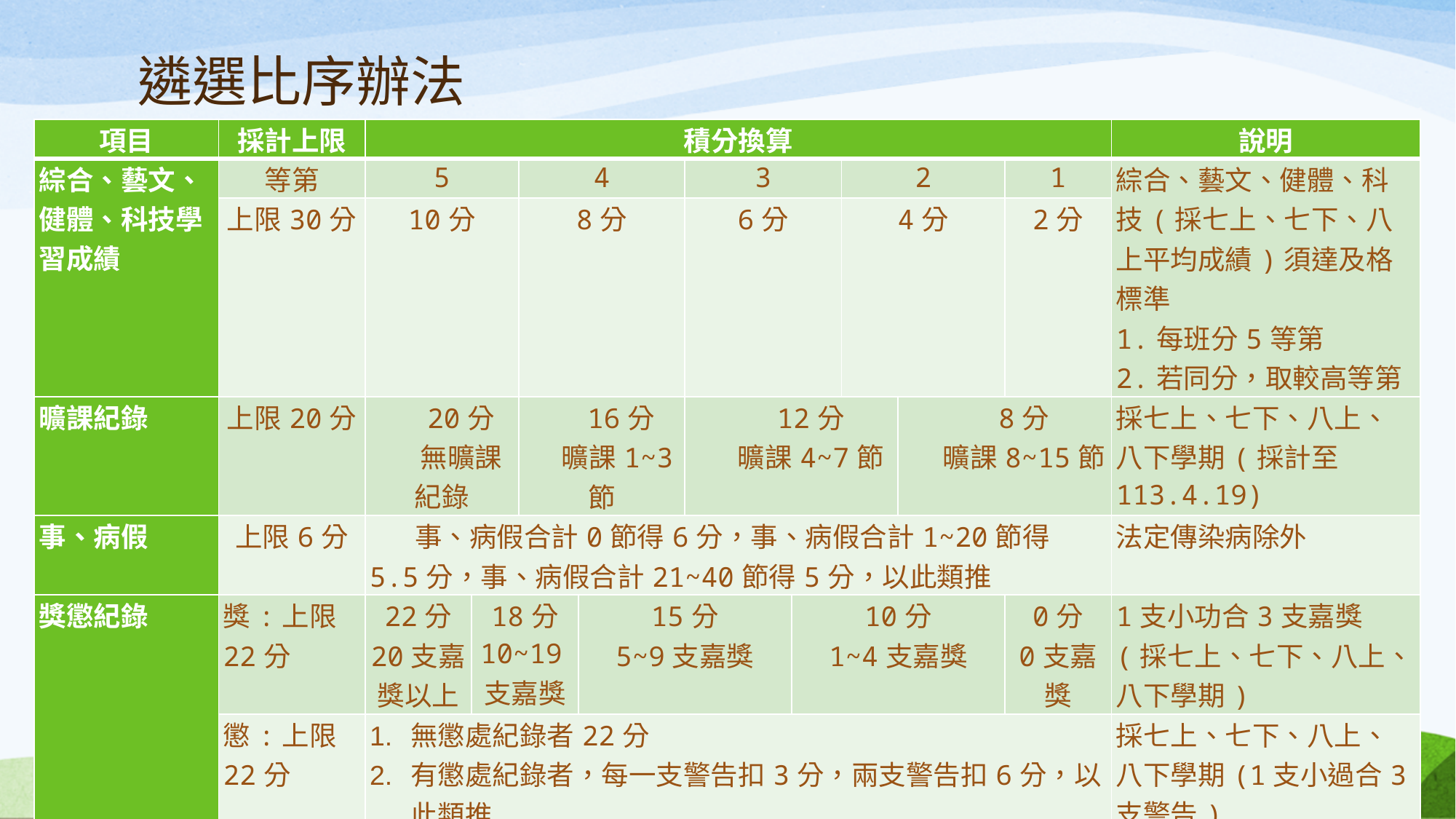

# 遴選比序辦法
| 項目 | 採計上限 | 積分換算 |  |  |  |  |  |  |  |  | 說明 |
| --- | --- | --- | --- | --- | --- | --- | --- | --- | --- | --- | --- |
| 綜合、藝文、健體、科技學習成績 | 等第 | 5 |  | 4 |  | 3 |  | 2 |  | 1 | 綜合、藝文、健體、科技(採七上、七下、八上平均成績)須達及格標準 1.每班分5等第 2.若同分，取較高等第 |
|  | 上限30分 | 10分 |  | 8分 |  | 6分 |  | 4分 |  | 2分 |  |
| 曠課紀錄 | 上限20分 | 20分 無曠課紀錄 |  | 16分 曠課1~3節 |  | 12分 曠課4~7節 |  |  | 8分 曠課8~15節 |  | 採七上、七下、八上、八下學期(採計至113.4.19) |
| 事、病假 | 上限6分 | 事、病假合計0節得6分，事、病假合計1~20節得5.5分，事、病假合計21~40節得5分，以此類推 |  |  |  |  |  |  |  |  | 法定傳染病除外 |
| 獎懲紀錄 | 獎:上限22分 | 22分 20支嘉獎以上 | 18分 10~19支嘉獎 |  | 15分 5~9支嘉獎 |  | 10分 1~4支嘉獎 |  |  | 0分 0支嘉獎 | 1支小功合3支嘉獎(採七上、七下、八上、八下學期) |
|  | 懲:上限22分 | 無懲處紀錄者22分 有懲處紀錄者，每一支警告扣3分，兩支警告扣6分，以此類推 若銷警告，則銷一支加回1.5分，銷兩支警告加回3分，以此類推 |  |  |  |  |  |  |  |  | 採七上、七下、八上、八下學期(1支小過合3支警告) |
| 職校參訪學習單 | 申請技藝班必附資料(列入同分比序項目) |  |  |  |  |  |  |  |  |  |  |